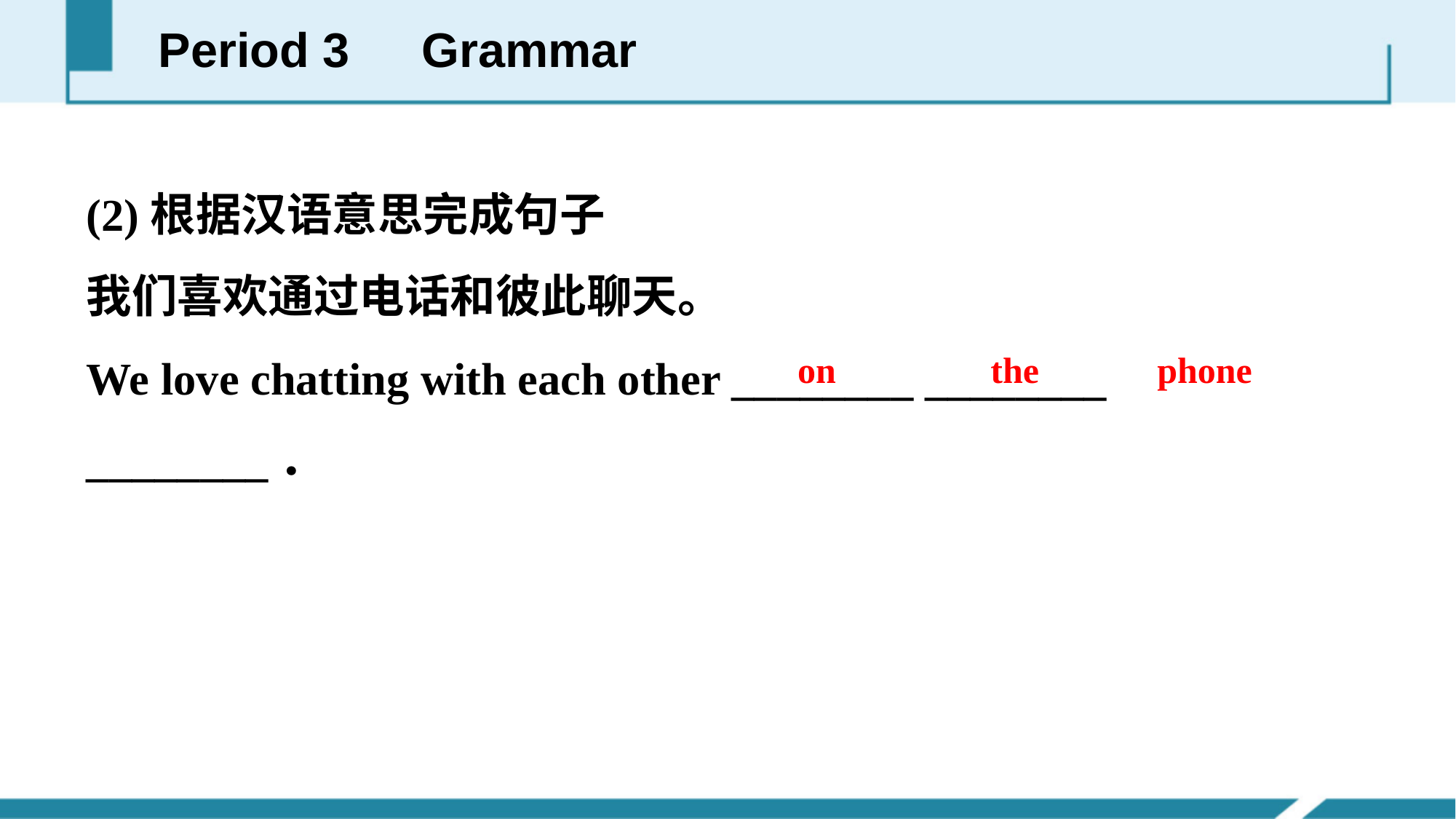

Period 3　Grammar
(2)根据汉语意思完成句子
我们喜欢通过电话和彼此聊天。
We love chatting with each other ________ ________ ________．
on                 the             phone